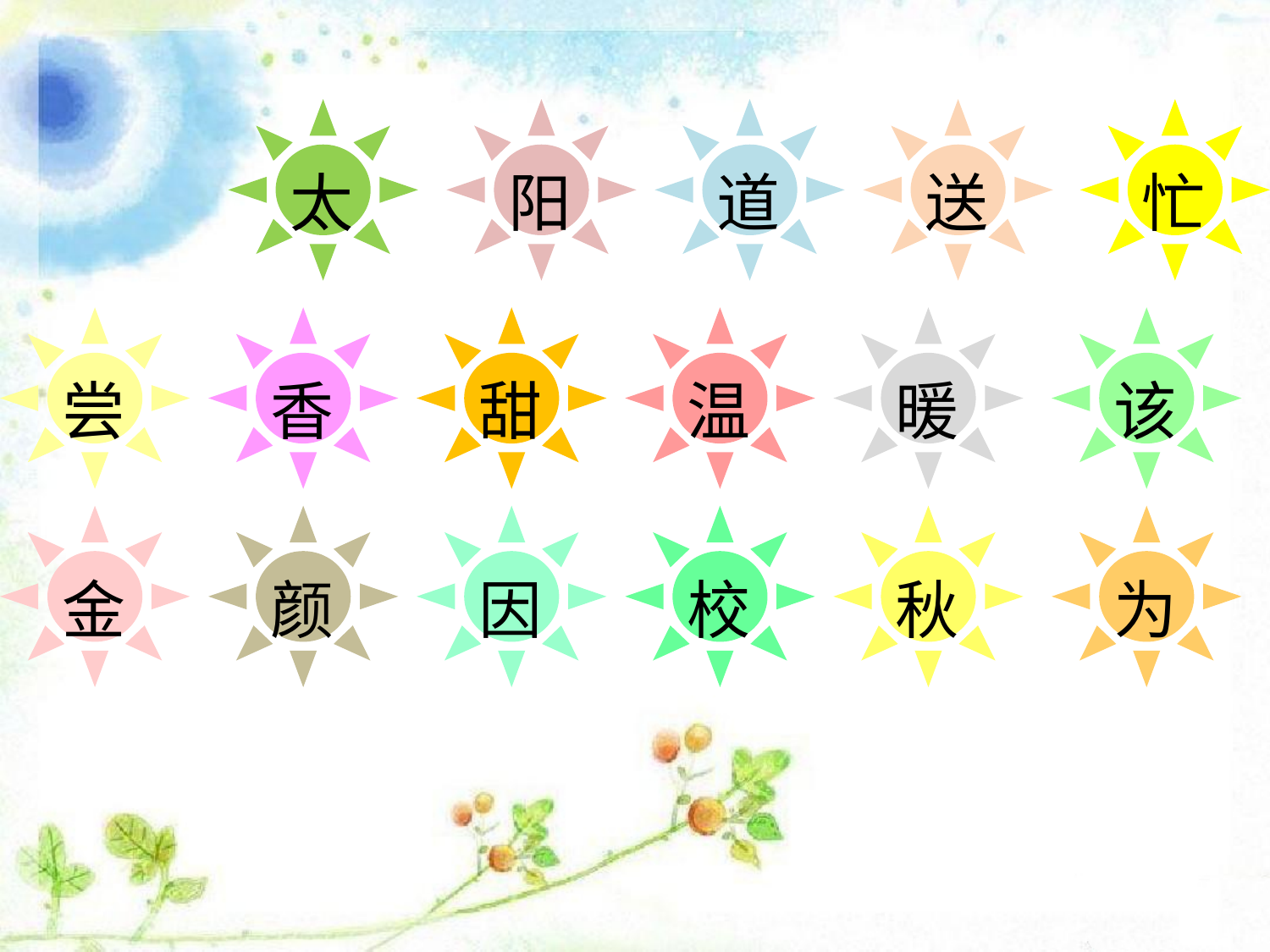

太
阳
道
送
忙

尝
香
甜
温
暖
该

金
颜
因
校
秋
为